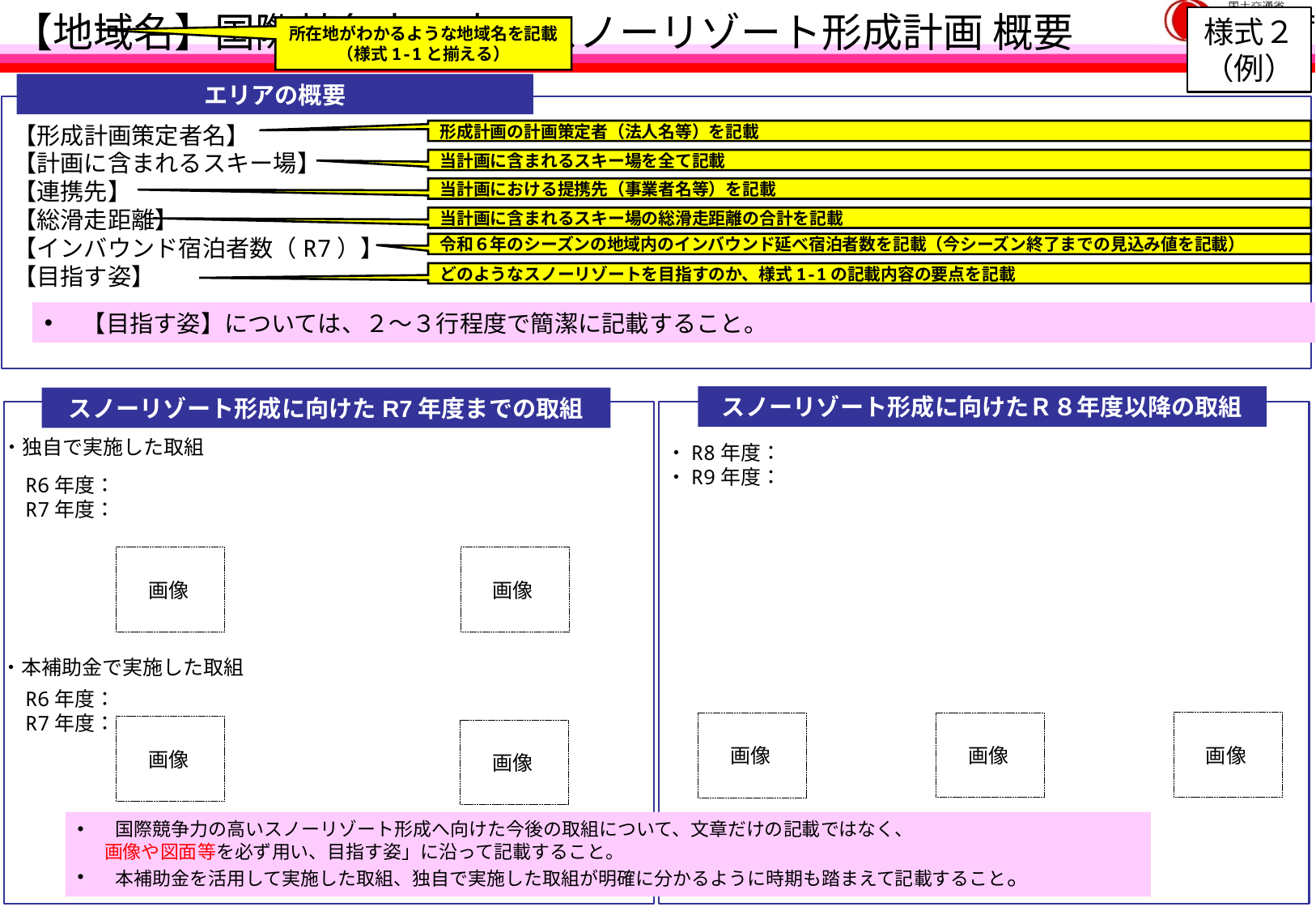

# 【地域名】国際競争力の高いスノーリゾート形成計画 概要
様式２（例）
所在地がわかるような地域名を記載
（様式1-1と揃える）
エリアの概要

【形成計画策定者名】
【計画に含まれるスキー場】
【連携先】
【総滑走距離】
【インバウンド宿泊者数（R7）】
【目指す姿】
形成計画の計画策定者（法人名等）を記載
当計画に含まれるスキー場を全て記載
当計画における提携先（事業者名等）を記載
当計画に含まれるスキー場の総滑走距離の合計を記載
令和６年のシーズンの地域内のインバウンド延べ宿泊者数を記載（今シーズン終了までの見込み値を記載）
どのようなスノーリゾートを目指すのか、様式1-1の記載内容の要点を記載
【目指す姿】については、２～３行程度で簡潔に記載すること。
スノーリゾート形成に向けたＲ８年度以降の取組
スノーリゾート形成に向けたR7年度までの取組

・独自で実施した取組
・R8年度：
・R9年度：
R6年度：
R7年度：

　画像

　画像

・本補助金で実施した取組
R6年度：
R7年度：

　画像

　画像

　画像

　画像

　画像

国際競争力の高いスノーリゾート形成へ向けた今後の取組について、文章だけの記載ではなく、
　  画像や図面等を必ず用い、目指す姿」に沿って記載すること。
本補助金を活用して実施した取組、独自で実施した取組が明確に分かるように時期も踏まえて記載すること。